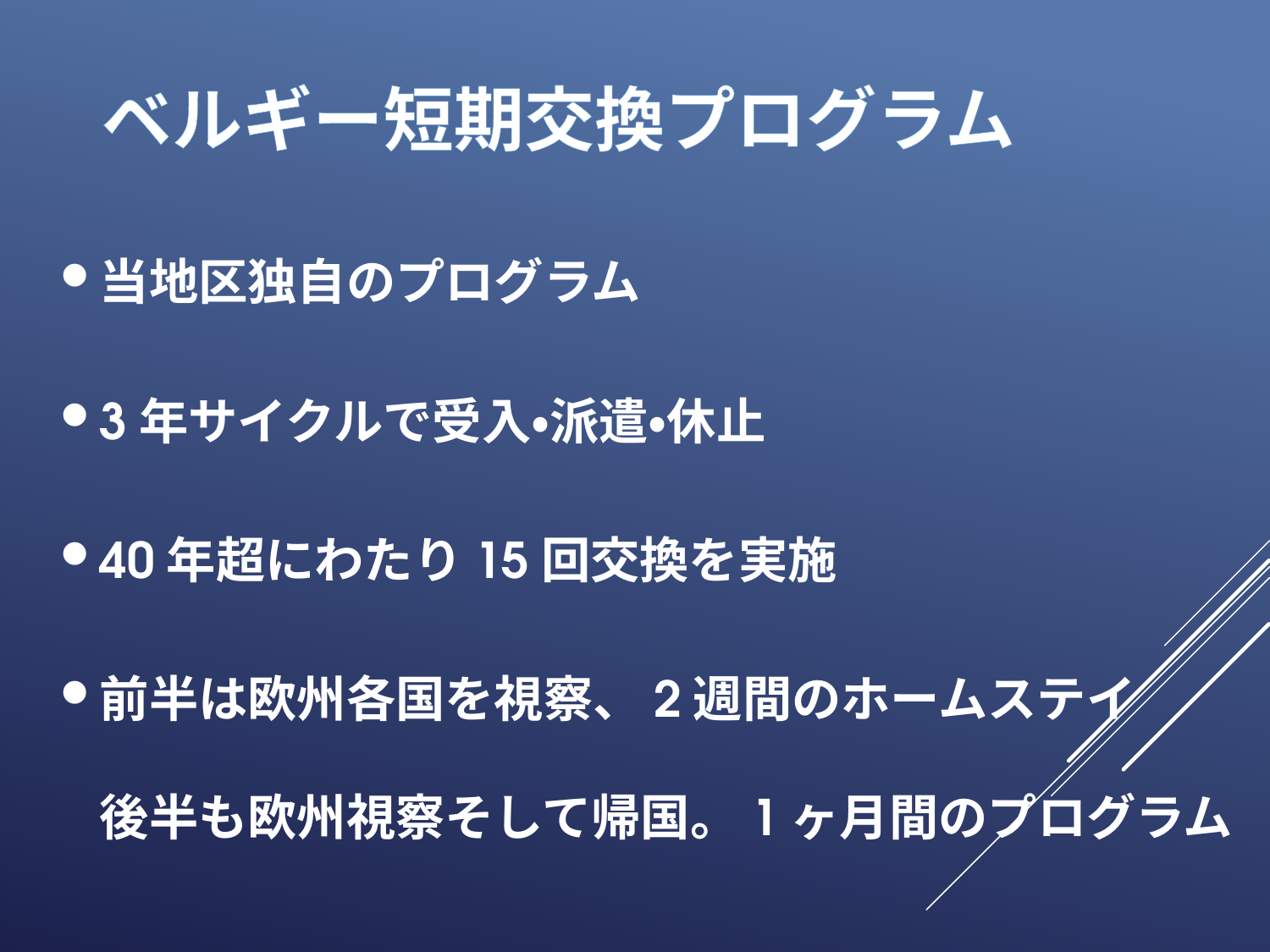

# ベルギー短期交換プログラム
当地区独自のプログラム
3年サイクルで受入・派遣・休止
40年超にわたり15回交換を実施
前半は欧州各国を視察、2週間のホームステイ
後半も欧州視察そして帰国。1ヶ月間のプログラム